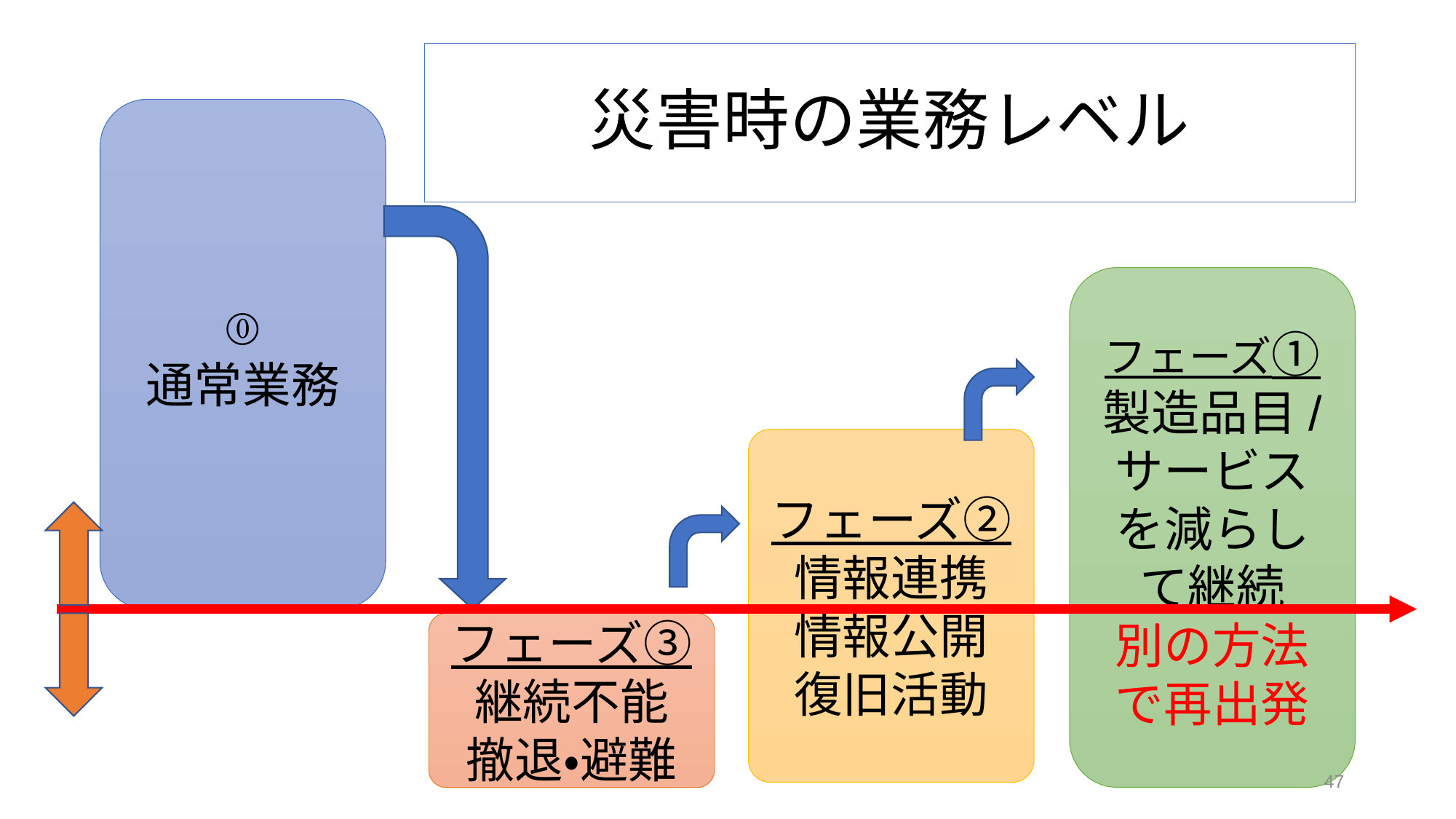

# 災害時の業務レベル
⓪
通常業務
フェーズ①
製造品目/
サービスを減らして継続
別の方法で再出発

フェーズ②
情報連携
情報公開
復旧活動

フェーズ③
継続不能
撤退・避難
47